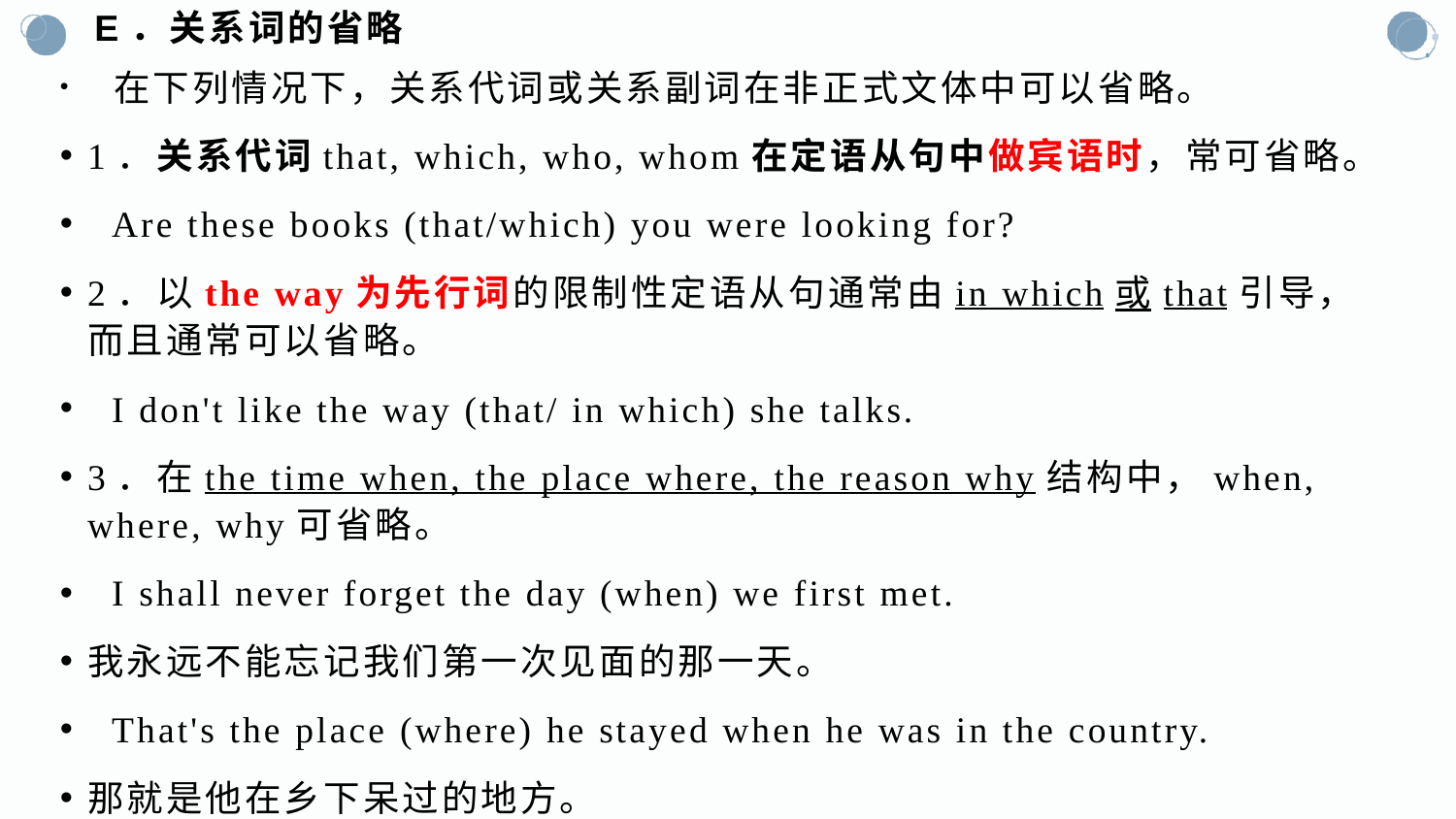

# E．关系词的省略
  在下列情况下，关系代词或关系副词在非正式文体中可以省略。
1．关系代词that, which, who, whom在定语从句中做宾语时，常可省略。
  Are these books (that/which) you were looking for?
2．以the way为先行词的限制性定语从句通常由in which或that引导，而且通常可以省略。
  I don't like the way (that/ in which) she talks.
3．在the time when, the place where, the reason why结构中，when, where, why可省略。
  I shall never forget the day (when) we first met.
我永远不能忘记我们第一次见面的那一天。
  That's the place (where) he stayed when he was in the country.
那就是他在乡下呆过的地方。